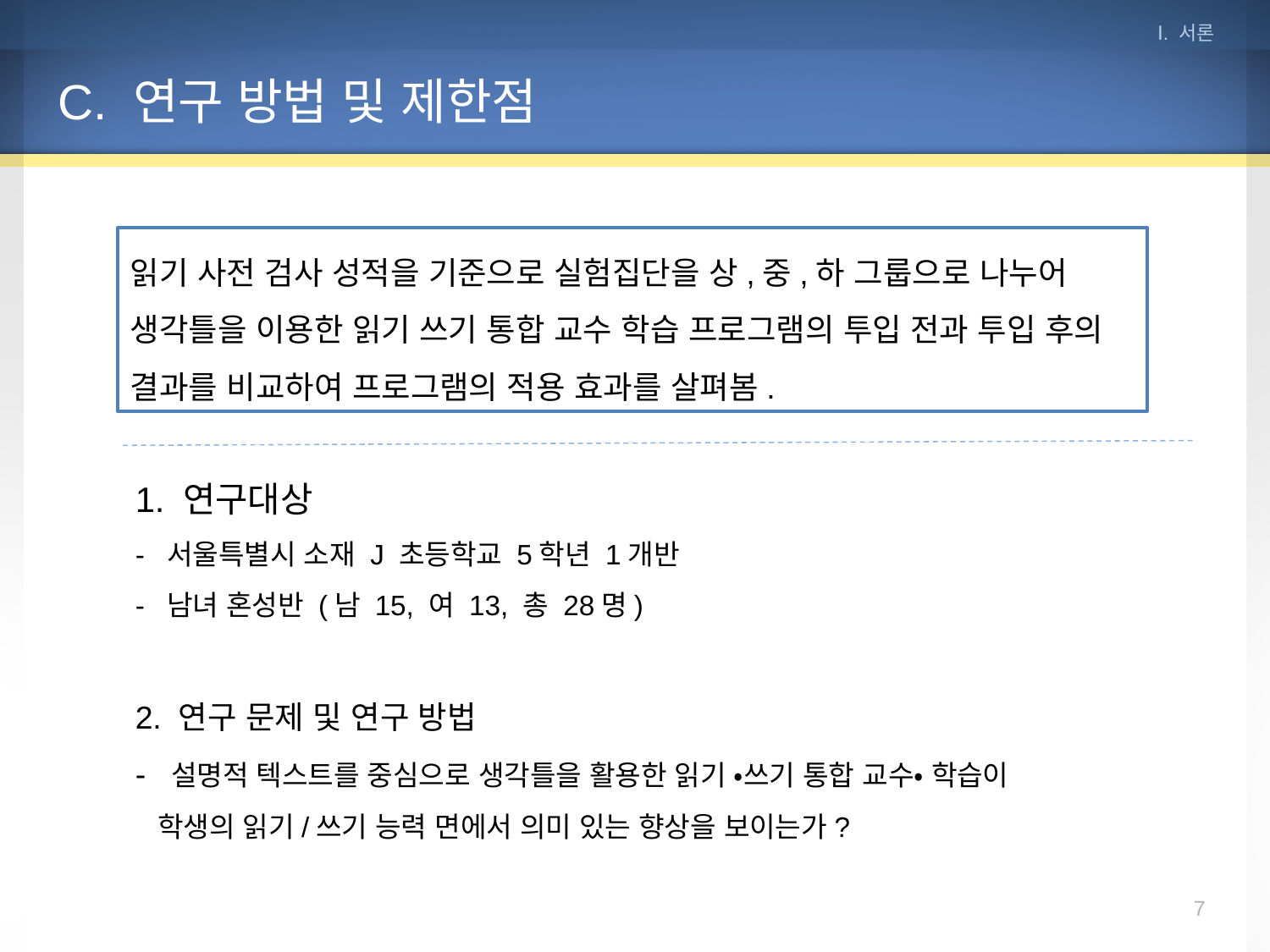

Ⅰ. 서론
C. 연구 방법 및 제한점
읽기 사전 검사 성적을 기준으로 실험집단을 상,중,하 그룹으로 나누어
생각틀을 이용한 읽기 쓰기 통합 교수 학습 프로그램의 투입 전과 투입 후의 결과를 비교하여 프로그램의 적용 효과를 살펴봄.
1. 연구대상
-  서울특별시 소재 J 초등학교 5학년 1개반
-  남녀 혼성반 (남 15, 여 13, 총 28명)

2. 연구 문제 및 연구 방법
-  설명적 텍스트를 중심으로 생각틀을 활용한 읽기 •쓰기 통합 교수• 학습이
  학생의 읽기/쓰기 능력 면에서 의미 있는 향상을 보이는가?
7